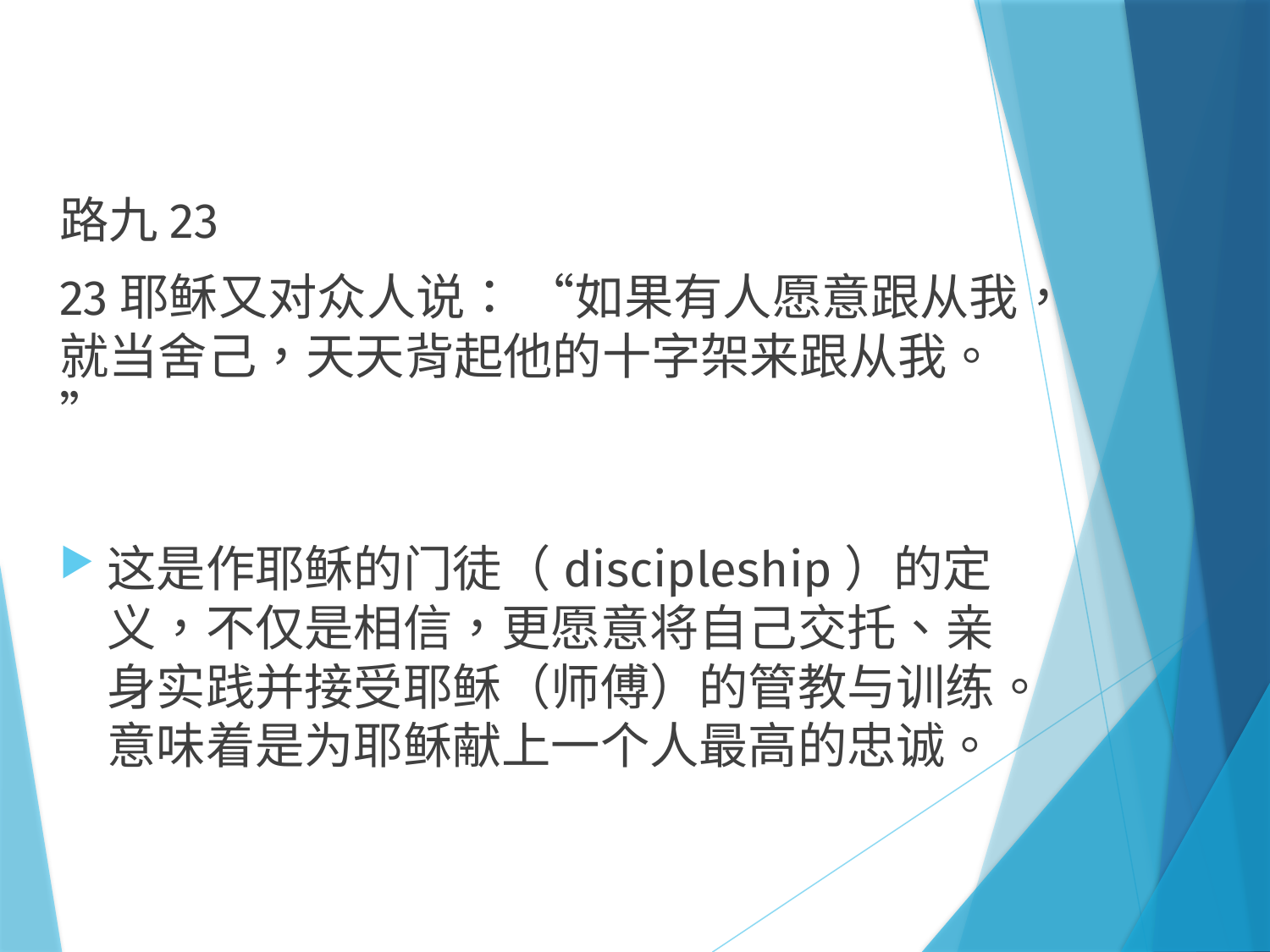

#
路九23
23耶稣又对众人说： “如果有人愿意跟从我，就当舍己，天天背起他的十字架来跟从我。”

这是作耶稣的门徒（discipleship）的定义，不仅是相信，更愿意将自己交托、亲身实践并接受耶稣（师傅）的管教与训练。意味着是为耶稣献上一个人最高的忠诚。